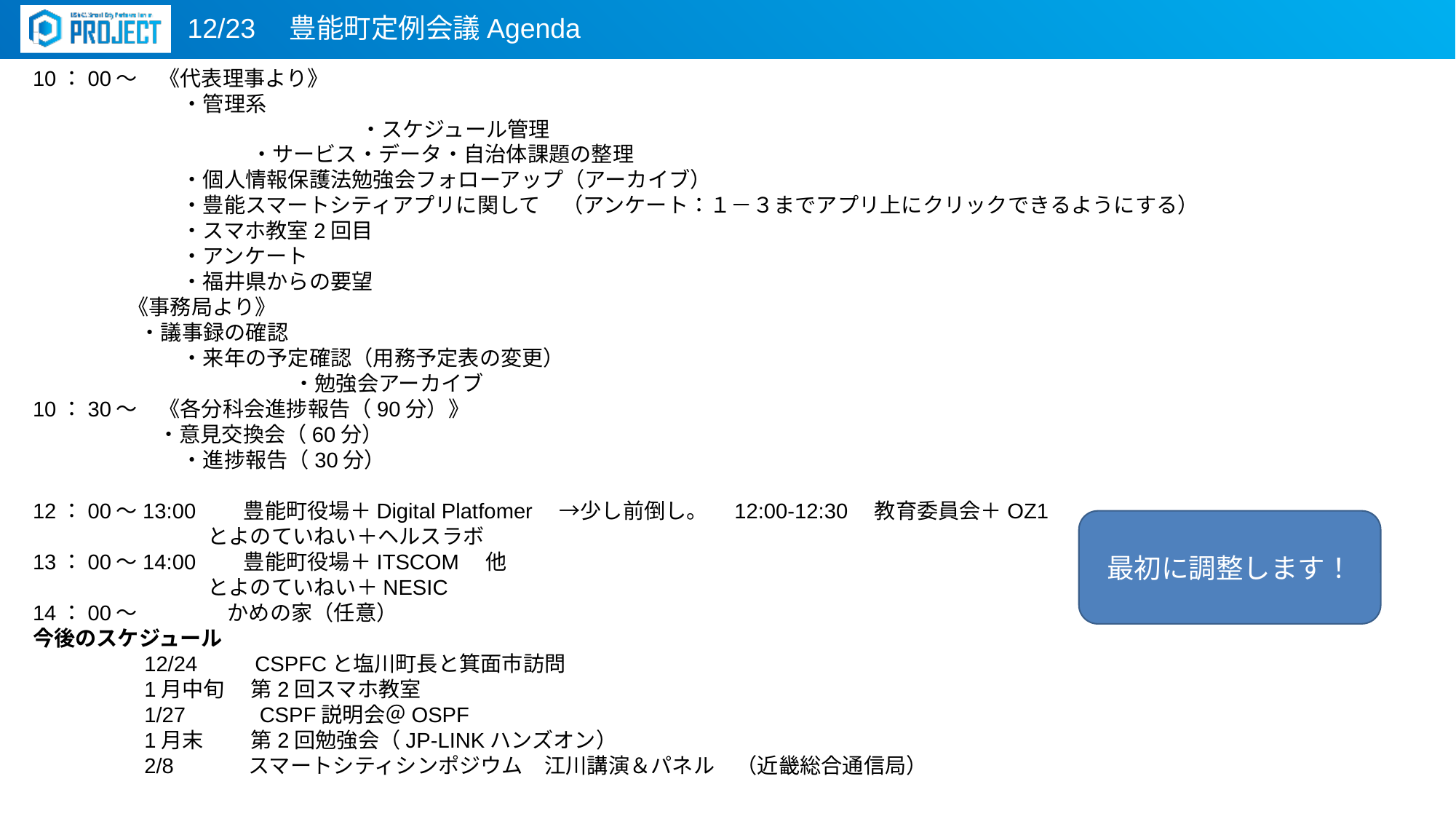

12/23　豊能町定例会議Agenda
10：00～　《代表理事より》
　　　　　　　・管理系
	　　　　　　	・スケジュール管理
　　　　　　　　	・サービス・データ・自治体課題の整理
　　　　　　　・個人情報保護法勉強会フォローアップ（アーカイブ）
　　　　　　　・豊能スマートシティアプリに関して　（アンケート：１－３までアプリ上にクリックできるようにする）
　　　　　　　・スマホ教室2回目
　　　　　　　・アンケート
　　　　　　　・福井県からの要望
 　　　　《事務局より》
       　　　 ・議事録の確認
　　　　　　　・来年の予定確認（用務予定表の変更）
		　　・勉強会アーカイブ
10：30～　《各分科会進捗報告（90分）》
　　　　　    ・意見交換会（60分）
　　　　　　　・進捗報告（30分）

12：00～13:00　　豊能町役場＋Digital Platfomer　→少し前倒し。　12:00-12:30　教育委員会＋OZ1
　　　　　　　　 とよのていねい＋ヘルスラボ
13：00～14:00　　豊能町役場＋ITSCOM　他
　　　　　　　　 とよのていねい＋NESIC
14：00～　　　　 かめの家（任意）
今後のスケジュール
　　　　　12/24　　 CSPFCと塩川町長と箕面市訪問
　　　　　1月中旬　 第2回スマホ教室
　　　　　1/27　　　CSPF説明会＠OSPF
　　　　　1月末　　 第2回勉強会（JP-LINKハンズオン）
　　　　　2/8 　　　スマートシティシンポジウム　江川講演＆パネル　（近畿総合通信局）
最初に調整します！